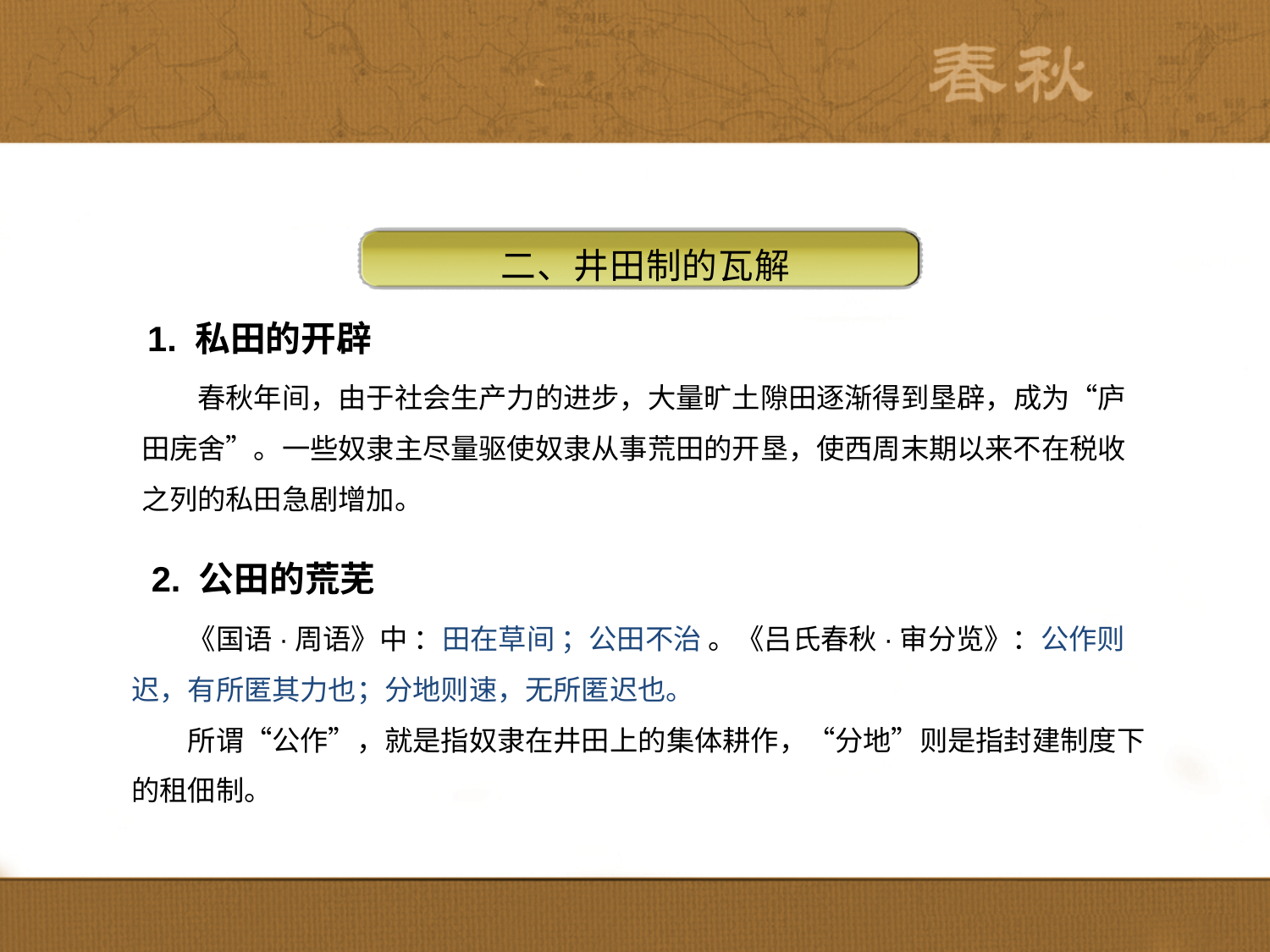

二、井田制的瓦解
1. 私田的开辟
　　春秋年间，由于社会生产力的进步，大量旷土隙田逐渐得到垦辟，成为“庐田庑舍”。一些奴隶主尽量驱使奴隶从事荒田的开垦，使西周末期以来不在税收之列的私田急剧增加。
2. 公田的荒芜
　　《国语·周语》中 ：田在草间 ；公田不治 。《吕氏春秋·审分览》：公作则迟，有所匿其力也；分地则速，无所匿迟也。
　　所谓“公作”，就是指奴隶在井田上的集体耕作，“分地”则是指封建制度下的租佃制。